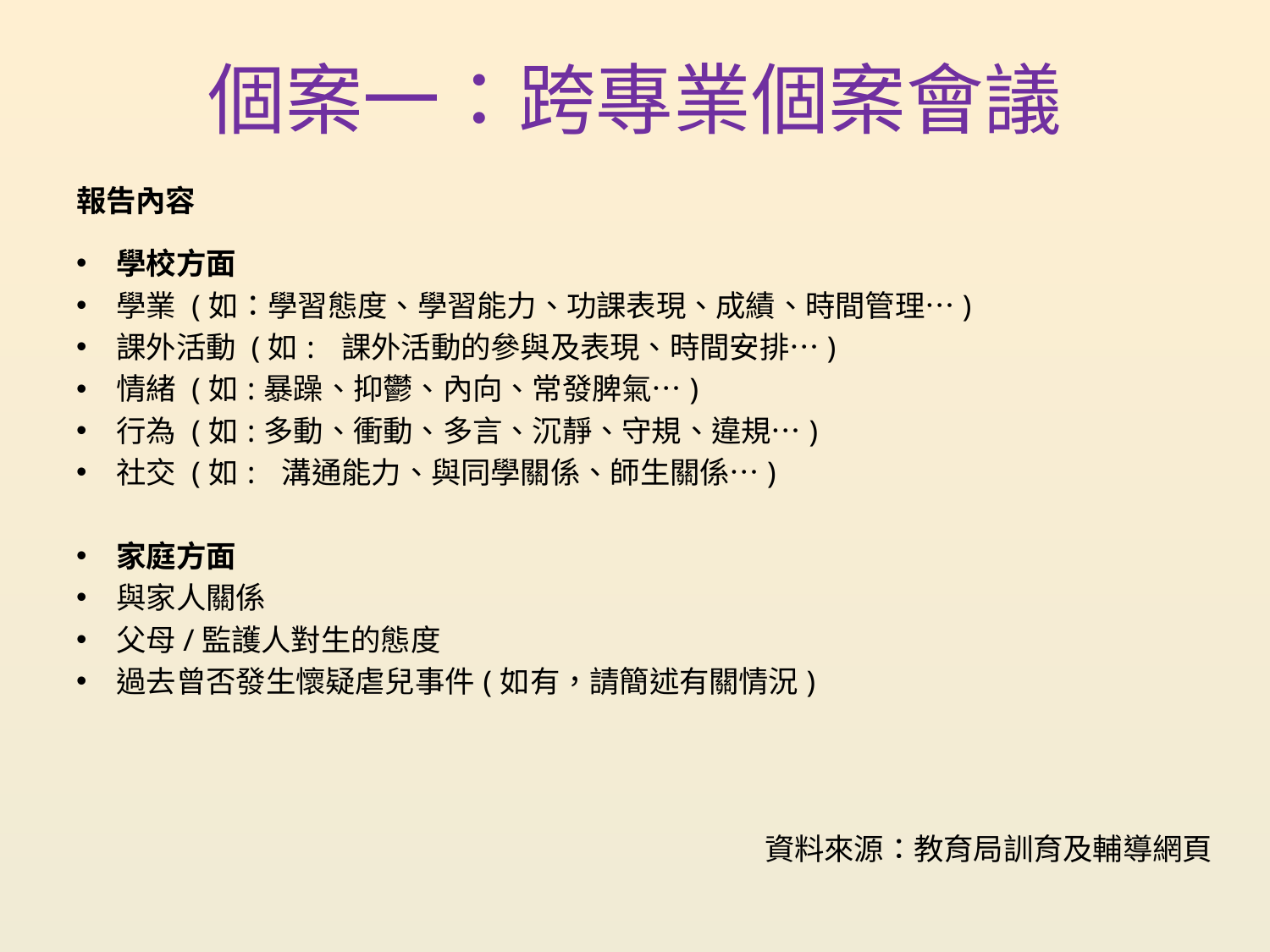

# 個案一：跨專業個案會議
報告內容

學校方面
學業 (如：學習態度、學習能力、功課表現、成績、時間管理…)
課外活動 (如: 課外活動的參與及表現、時間安排…)
情緒 (如:暴躁、抑鬱、內向、常發脾氣…)
行為 (如:多動、衝動、多言、沉靜、守規、違規…)
社交 (如: 溝通能力、與同學關係、師生關係…)

家庭方面
與家人關係
父母/監護人對生的態度
過去曾否發生懷疑虐兒事件(如有，請簡述有關情況)

資料來源：教育局訓育及輔導網頁